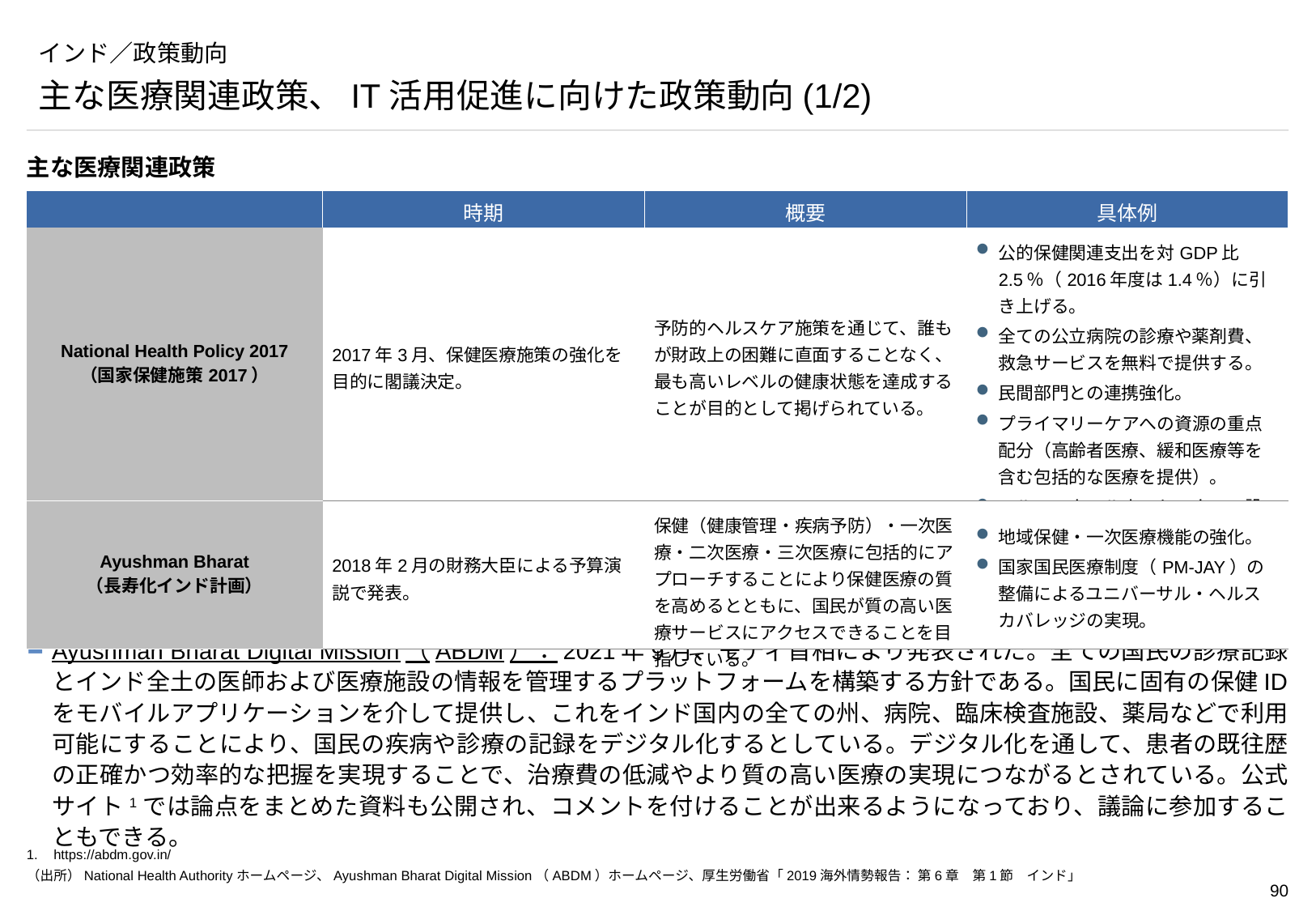

# インド／政策動向
主な医療関連政策、IT活用促進に向けた政策動向(1/2)
主な医療関連政策

IT活用促進に向けた政策動向
Ayushman Bharat Digital Mission（ABDM）：2021年9月、モディ首相により発表された。全ての国民の診療記録とインド全土の医師および医療施設の情報を管理するプラットフォームを構築する方針である。国民に固有の保健IDをモバイルアプリケーションを介して提供し、これをインド国内の全ての州、病院、臨床検査施設、薬局などで利用可能にすることにより、国民の疾病や診療の記録をデジタル化するとしている。デジタル化を通して、患者の既往歴の正確かつ効率的な把握を実現することで、治療費の低減やより質の高い医療の実現につながるとされている。公式サイト1では論点をまとめた資料も公開され、コメントを付けることが出来るようになっており、議論に参加することもできる。
|  | 時期 | 概要 | 具体例 |
| --- | --- | --- | --- |
| National Health Policy 2017 （国家保健施策2017） | 2017年3月、保健医療施策の強化を目的に閣議決定。 | 予防的ヘルスケア施策を通じて、誰もが財政上の困難に直面することなく、最も高いレベルの健康状態を達成することが目的として掲げられている。 | 公的保健関連支出を対GDP比2.5％（2016年度は1.4％）に引き上げる。 全ての公立病院の診療や薬剤費、救急サービスを無料で提供する。 民間部門との連携強化。 プライマリーケアへの資源の重点配分（高齢者医療、緩和医療等を含む包括的な医療を提供）。 ヘルス・ウェルネスセンターの設置。 |
| Ayushman Bharat （長寿化インド計画） | 2018年2月の財務大臣による予算演説で発表。 | 保健（健康管理・疾病予防）・一次医療・二次医療・三次医療に包括的にアプローチすることにより保健医療の質を高めるとともに、国民が質の高い医療サービスにアクセスできることを目指している。 | 地域保健・一次医療機能の強化。 国家国民医療制度（PM-JAY）の整備によるユニバーサル・ヘルスカバレッジの実現。 |
1.	https://abdm.gov.in/
（出所）National Health Authorityホームページ、Ayushman Bharat Digital Mission（ABDM）ホームページ、厚生労働省「2019海外情勢報告： 第6章　第1節　インド」